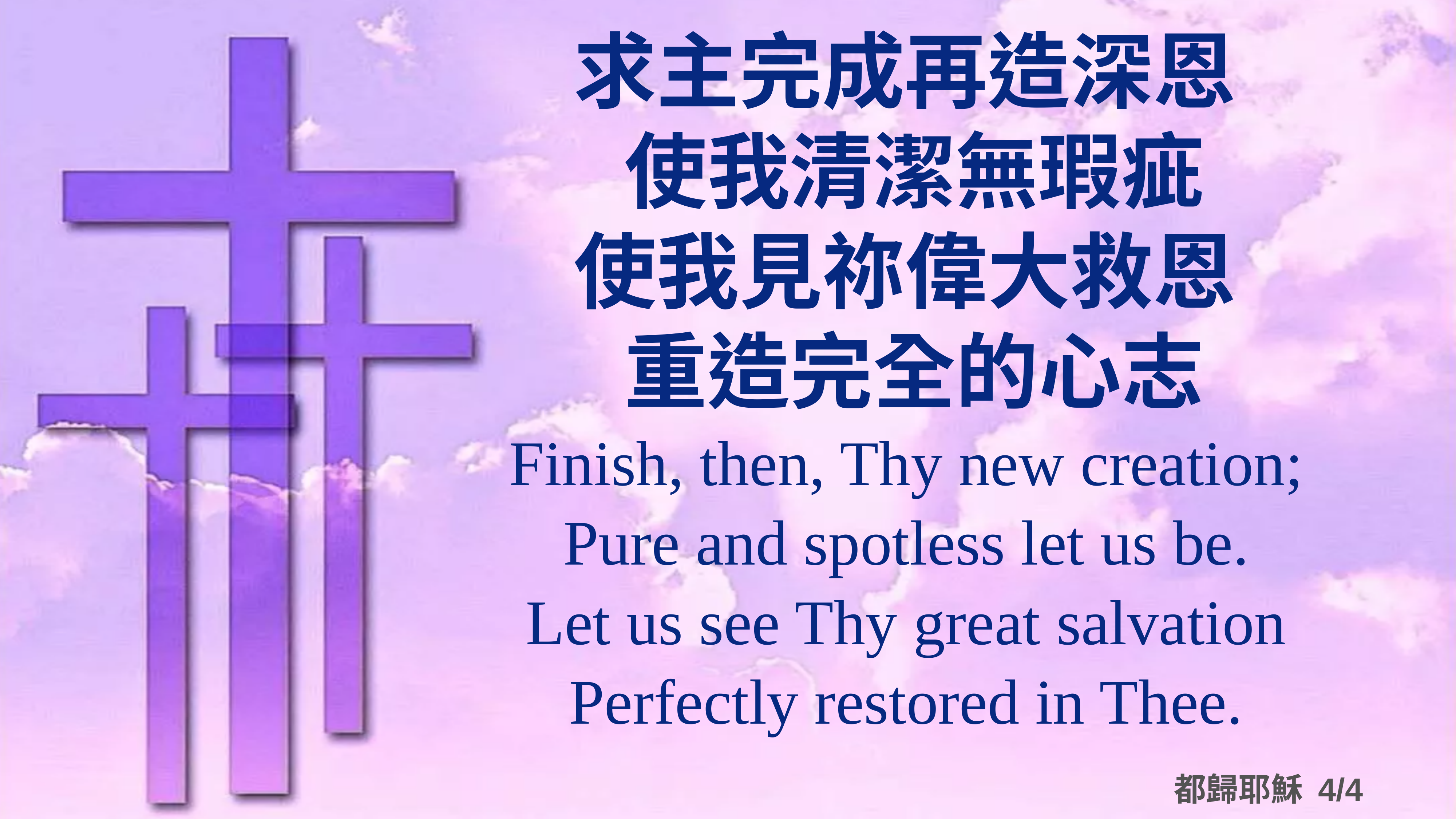

求主完成再造深恩
使我清潔無瑕疵
使我見祢偉大救恩
重造完全的心志
Finish, then, Thy new creation;
Pure and spotless let us be.
Let us see Thy great salvation
Perfectly restored in Thee.
都歸耶穌 4/4